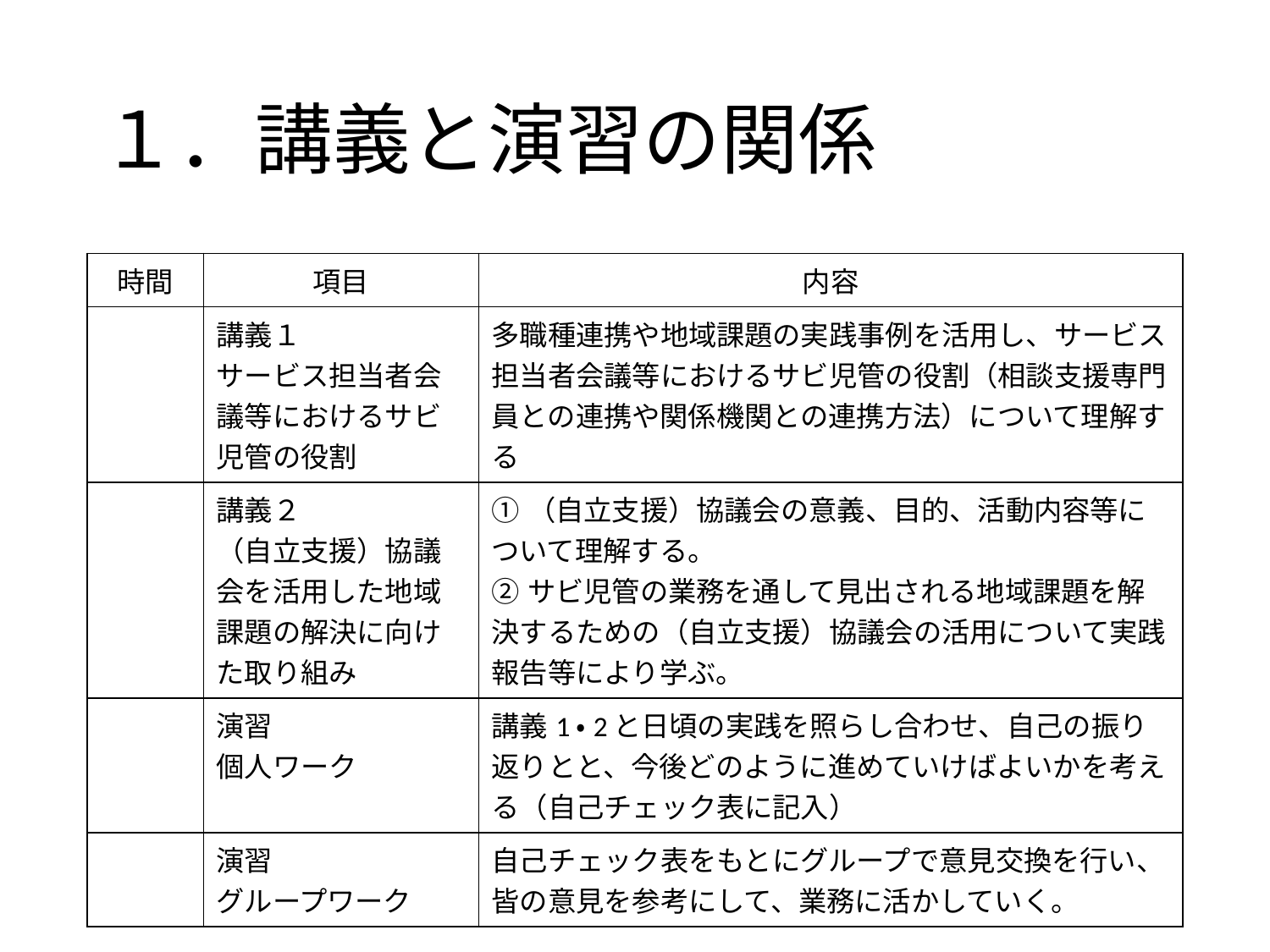

# １．講義と演習の関係
| 時間 | 項目 | 内容 |
| --- | --- | --- |
|  | 講義１ サービス担当者会議等におけるサビ児管の役割 | 多職種連携や地域課題の実践事例を活用し、サービス担当者会議等におけるサビ児管の役割（相談支援専門員との連携や関係機関との連携方法）について理解する |
|  | 講義２ （自立支援）協議会を活用した地域課題の解決に向けた取り組み | ①（自立支援）協議会の意義、目的、活動内容等について理解する。 ②サビ児管の業務を通して見出される地域課題を解決するための（自立支援）協議会の活用について実践報告等により学ぶ。 |
|  | 演習 個人ワーク | 講義1・2と日頃の実践を照らし合わせ、自己の振り返りとと、今後どのように進めていけばよいかを考える（自己チェック表に記入） |
|  | 演習 グループワーク | 自己チェック表をもとにグループで意見交換を行い、皆の意見を参考にして、業務に活かしていく。 |